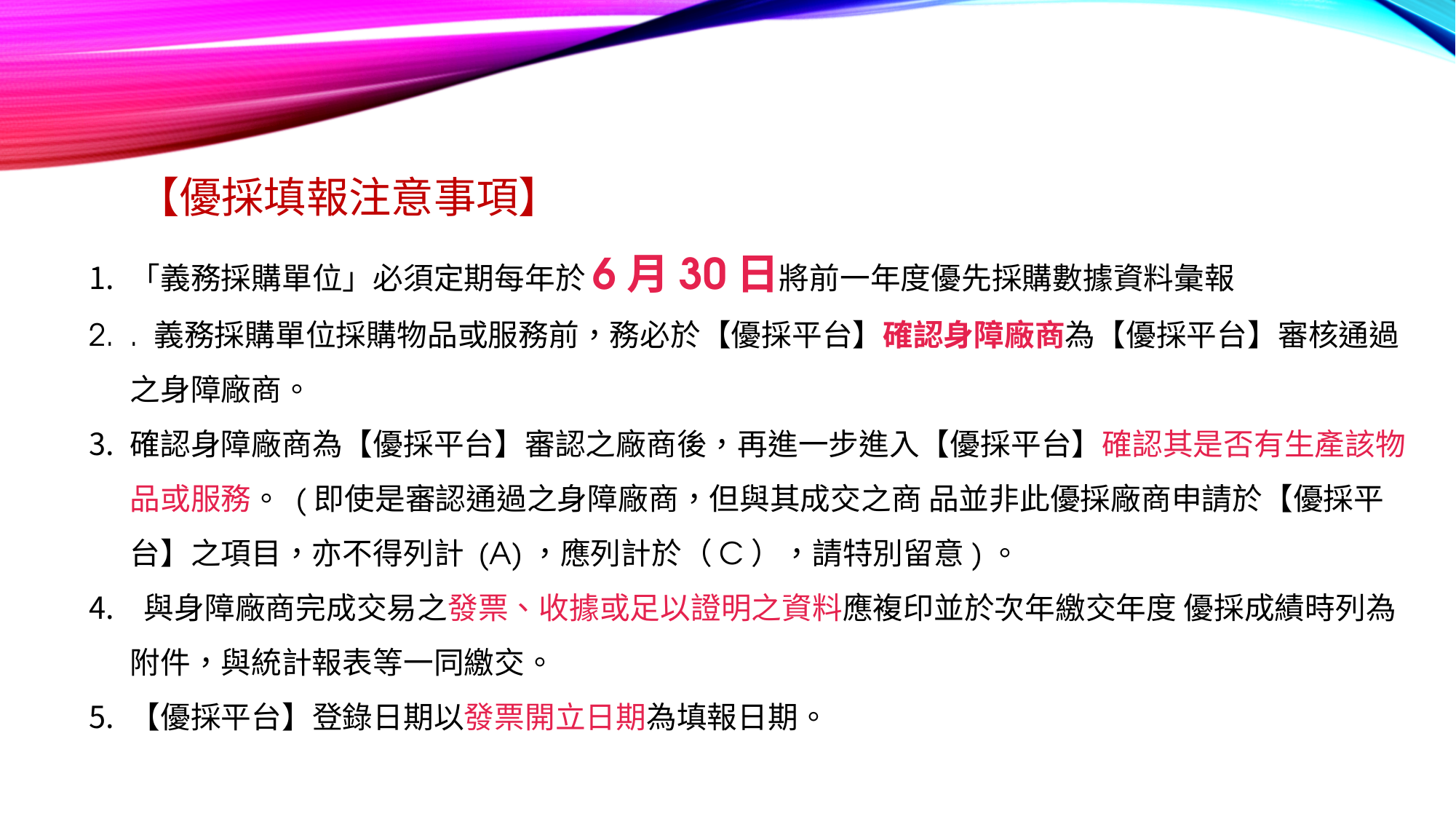

【優採填報注意事項】
「義務採購單位」必須定期每年於6月30日將前一年度優先採購數據資料彙報
. 義務採購單位採購物品或服務前，務必於【優採平台】確認身障廠商為【優採平台】審核通過之身障廠商。
確認身障廠商為【優採平台】審認之廠商後，再進一步進入【優採平台】確認其是否有生產該物品或服務。 (即使是審認通過之身障廠商，但與其成交之商 品並非此優採廠商申請於【優採平台】之項目，亦不得列計 (A)，應列計於（C），請特別留意)。
 與身障廠商完成交易之發票、收據或足以證明之資料應複印並於次年繳交年度 優採成績時列為附件，與統計報表等一同繳交。
【優採平台】登錄日期以發票開立日期為填報日期。